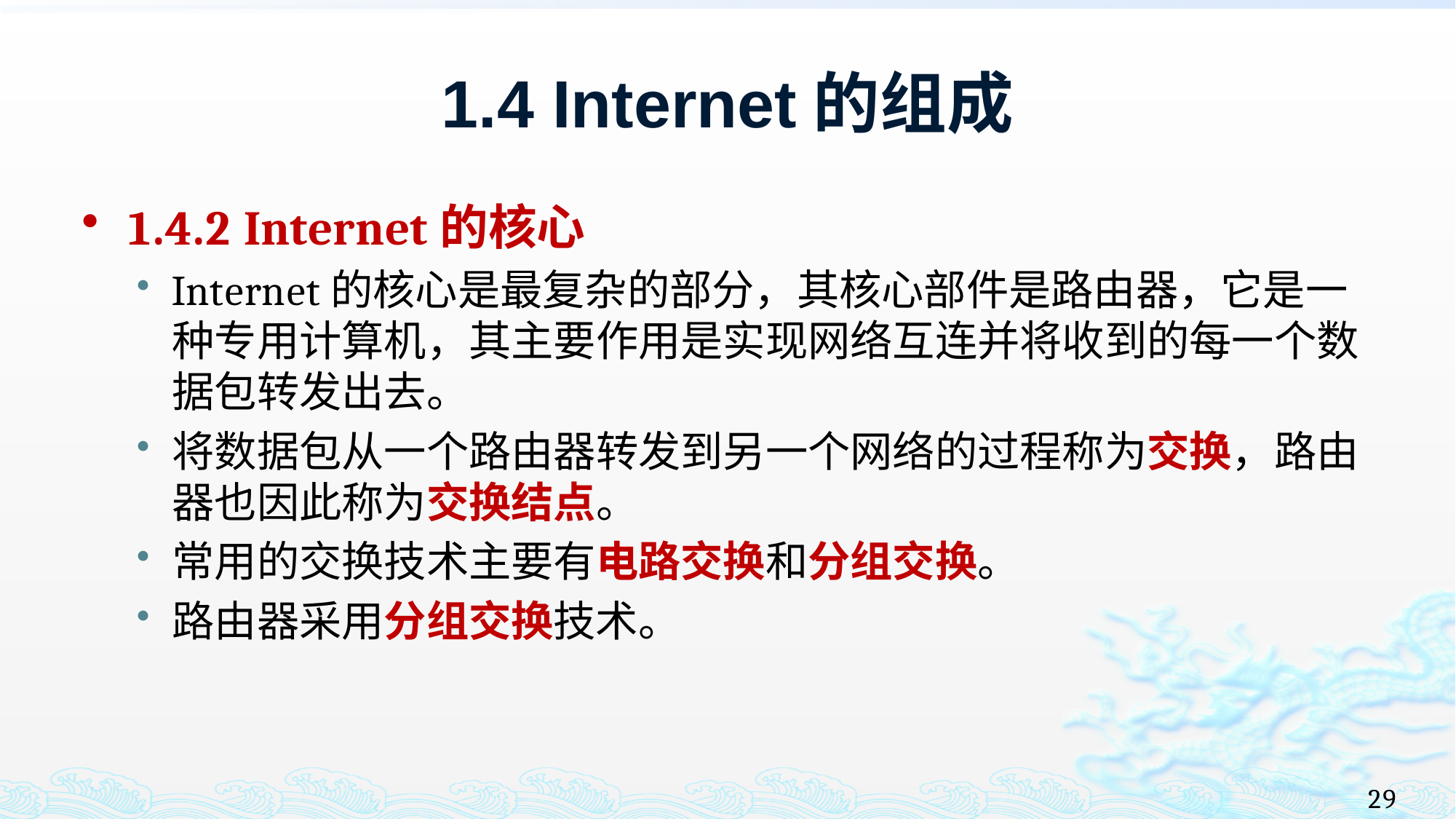

# 1.4 Internet的组成
1.4.2 Internet的核心
Internet的核心是最复杂的部分，其核心部件是路由器，它是一种专用计算机，其主要作用是实现网络互连并将收到的每一个数据包转发出去。
将数据包从一个路由器转发到另一个网络的过程称为交换，路由器也因此称为交换结点。
常用的交换技术主要有电路交换和分组交换。
路由器采用分组交换技术。

29